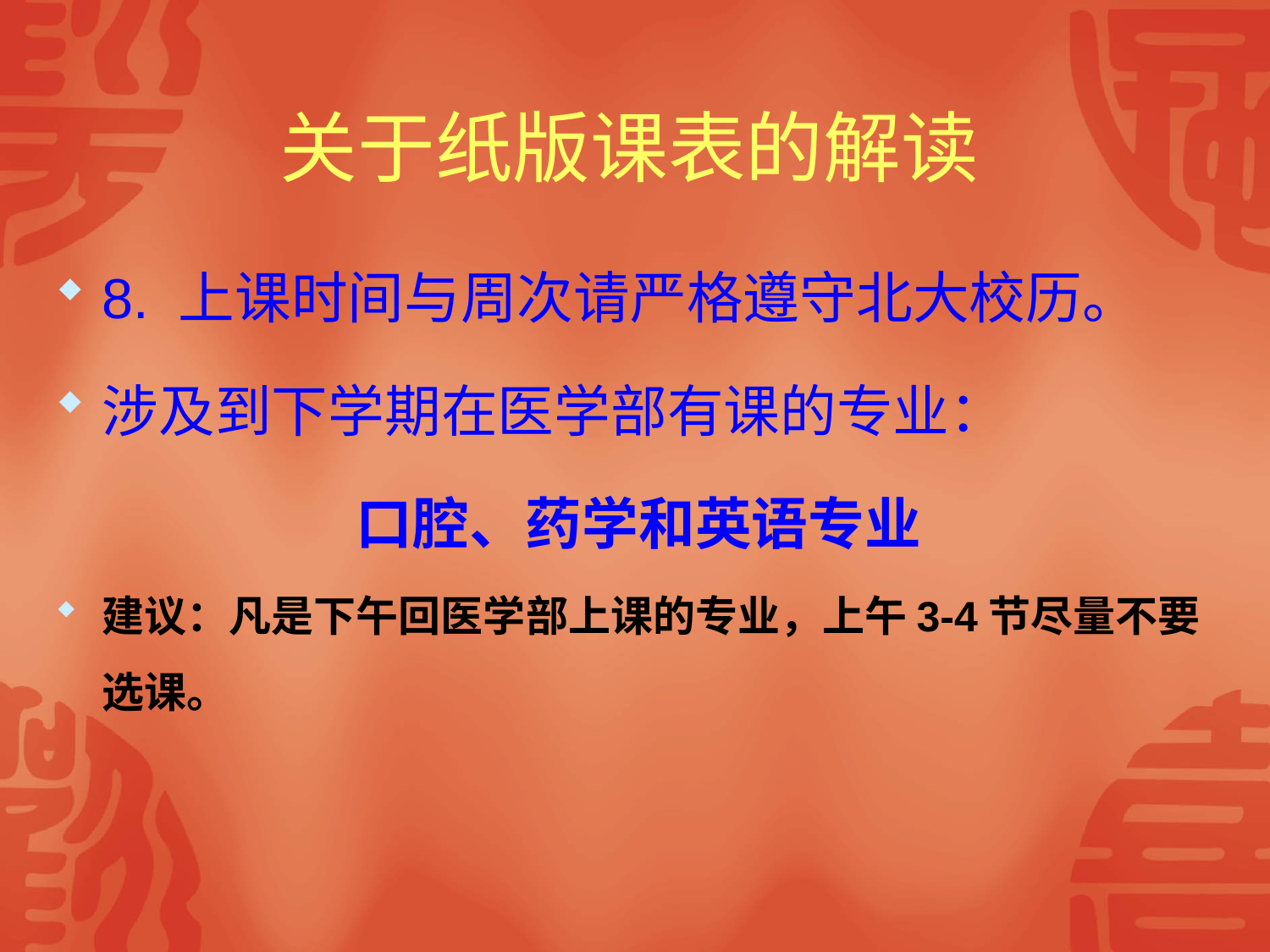

# 关于纸版课表的解读
8. 上课时间与周次请严格遵守北大校历。
涉及到下学期在医学部有课的专业：
			口腔、药学和英语专业
建议：凡是下午回医学部上课的专业，上午3-4节尽量不要选课。